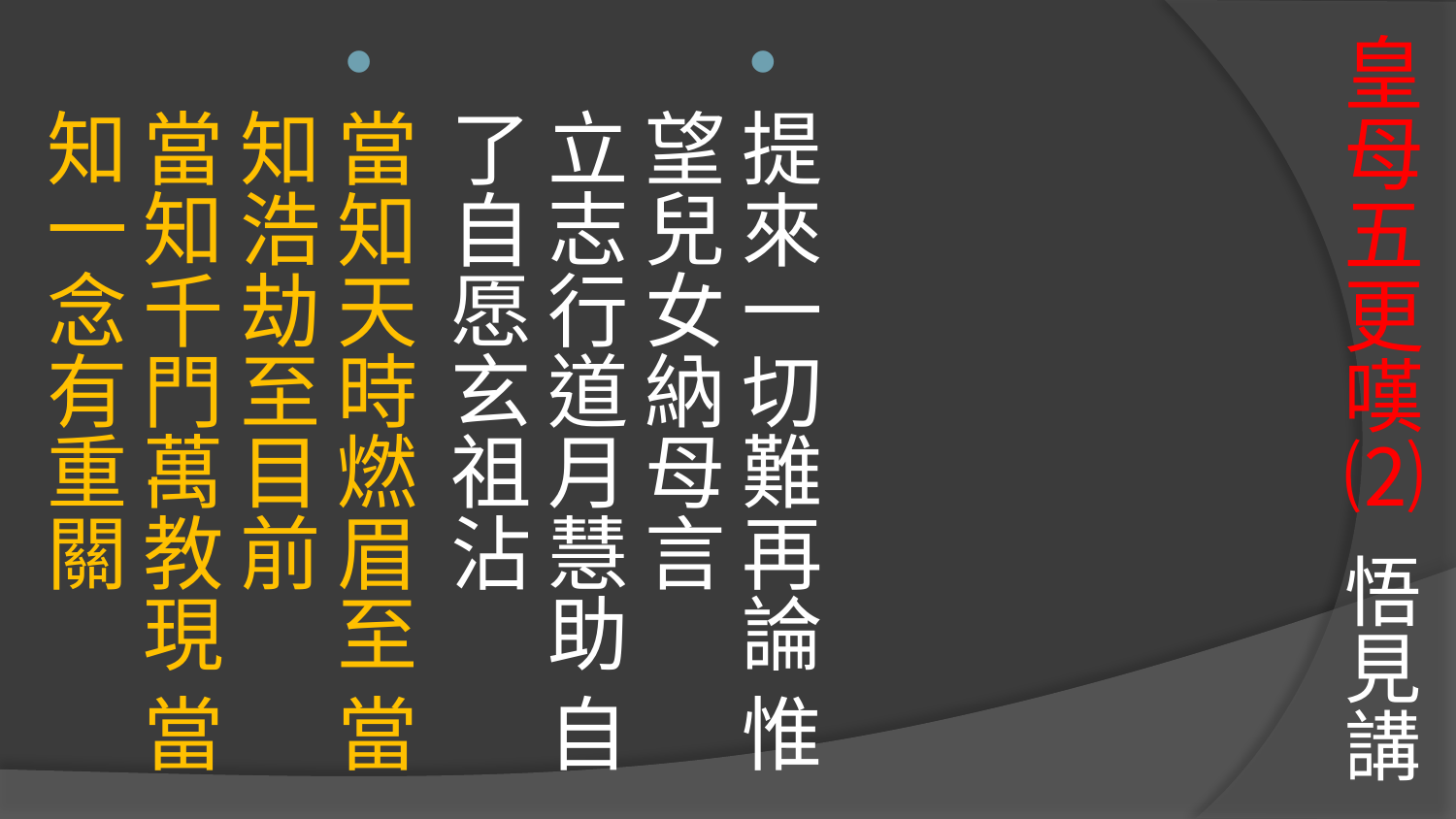

# 皇母五更嘆⑵  悟見講
提來一切難再論 惟望兒女納母言
立志行道月慧助 自了自愿玄祖沾
當知天時燃眉至 當知浩劫至目前
當知千門萬教現 當知一念有重關